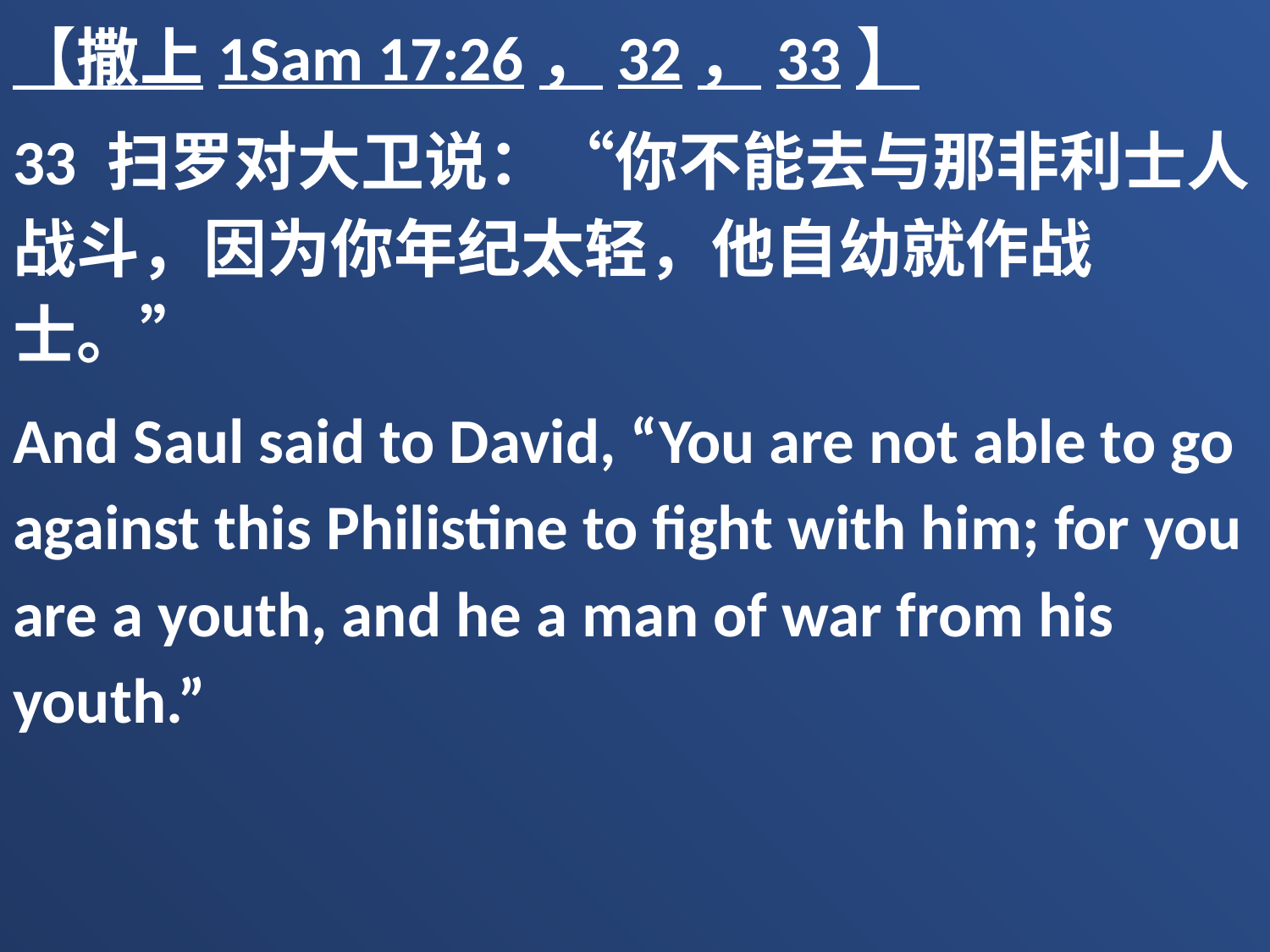

【撒上1Sam 17:26，32，33】
33 扫罗对大卫说：“你不能去与那非利士人战斗，因为你年纪太轻，他自幼就作战士。”
And Saul said to David, “You are not able to go against this Philistine to fight with him; for you are a youth, and he a man of war from his youth.”